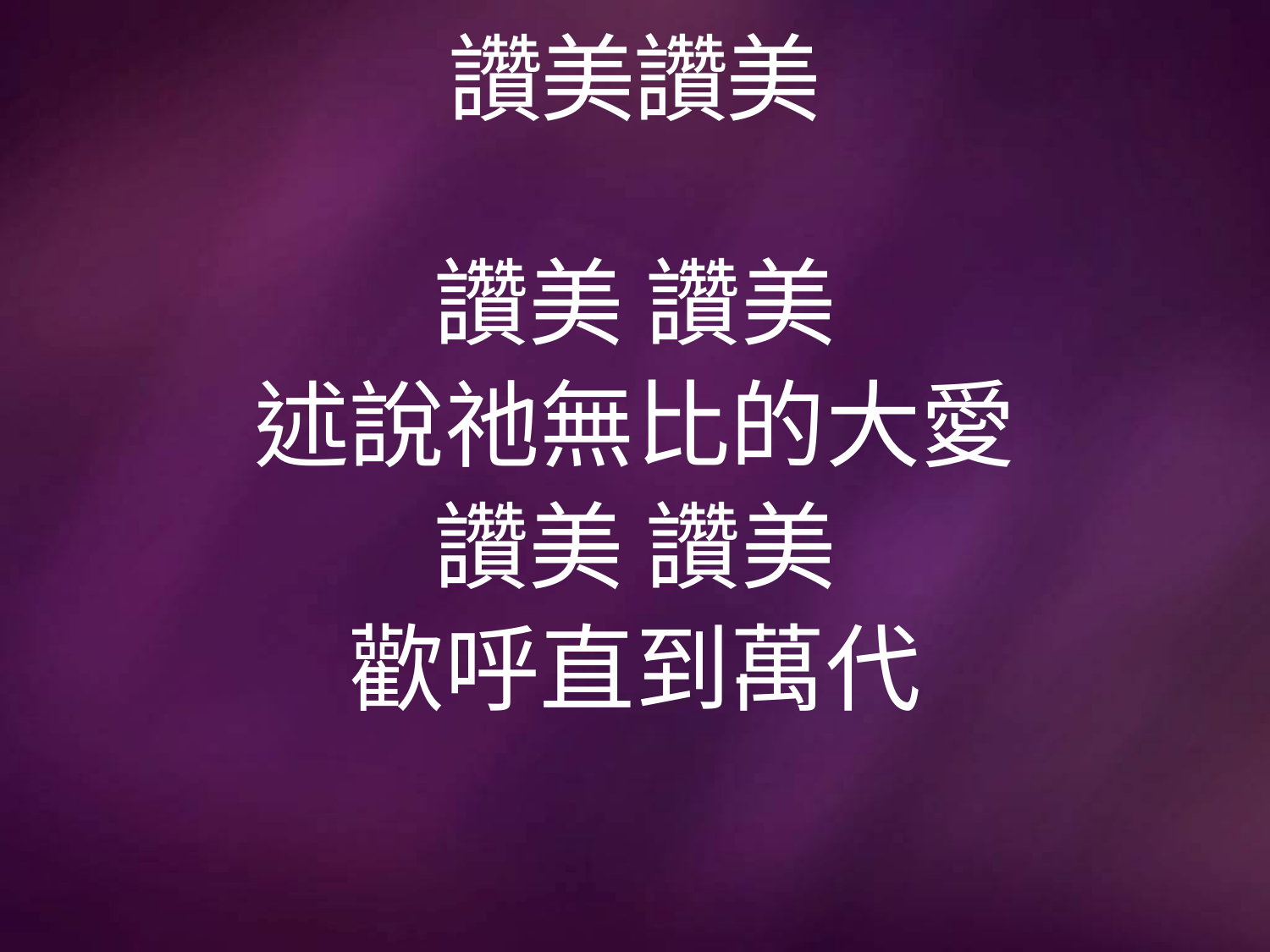

# 讚美讚美
讚美 讚美
述說祂無比的大愛
讚美 讚美
歡呼直到萬代